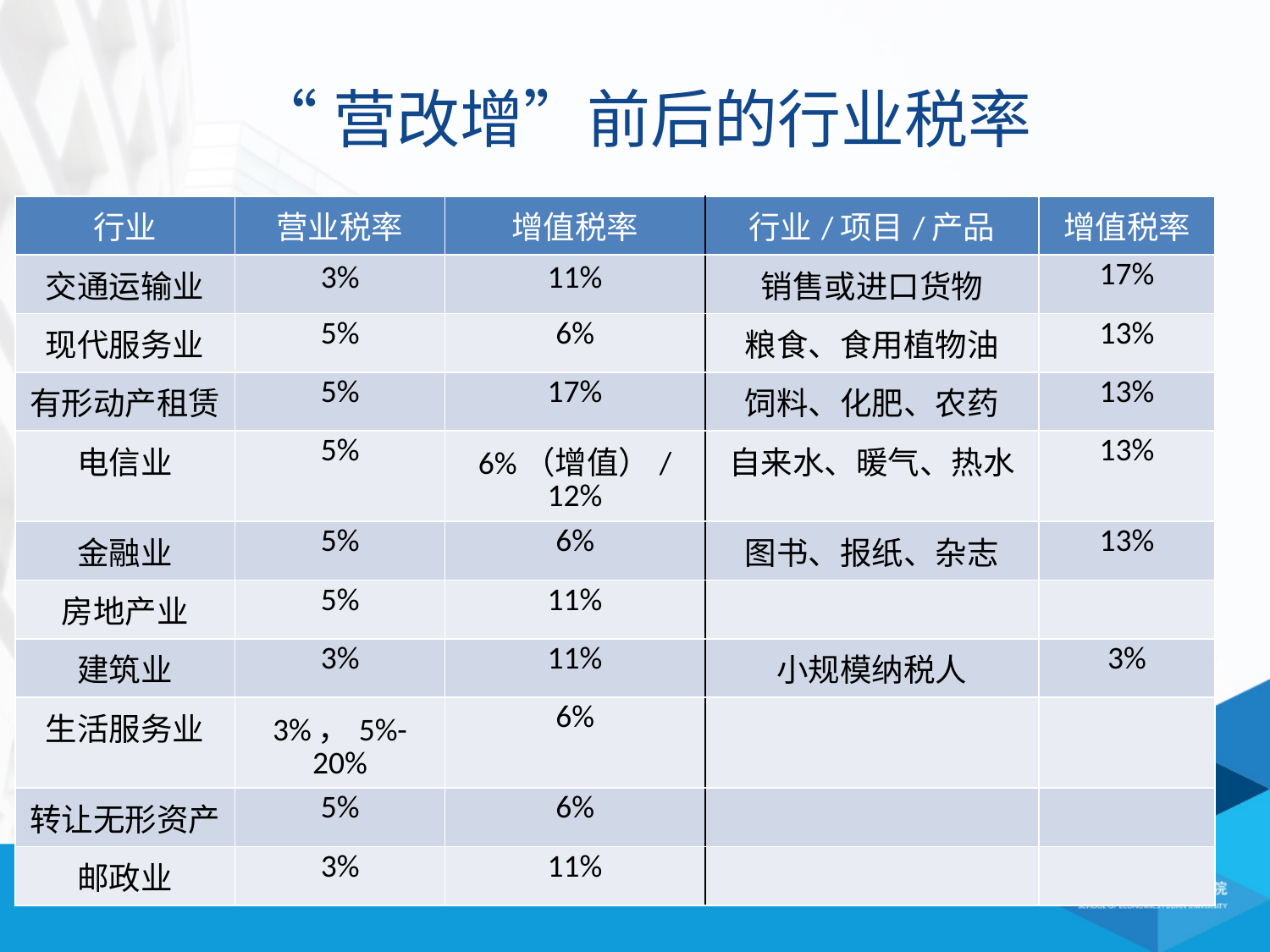

# “营改增”前后的行业税率
| 行业 | 营业税率 | 增值税率 | 行业/项目/产品 | 增值税率 |
| --- | --- | --- | --- | --- |
| 交通运输业 | 3% | 11% | 销售或进口货物 | 17% |
| 现代服务业 | 5% | 6% | 粮食、食用植物油 | 13% |
| 有形动产租赁 | 5% | 17% | 饲料、化肥、农药 | 13% |
| 电信业 | 5% | 6%（增值）/12% | 自来水、暖气、热水 | 13% |
| 金融业 | 5% | 6% | 图书、报纸、杂志 | 13% |
| 房地产业 | 5% | 11% |  |  |
| 建筑业 | 3% | 11% | 小规模纳税人 | 3% |
| 生活服务业 | 3%，5%-20% | 6% |  |  |
| 转让无形资产 | 5% | 6% |  |  |
| 邮政业 | 3% | 11% |  |  |